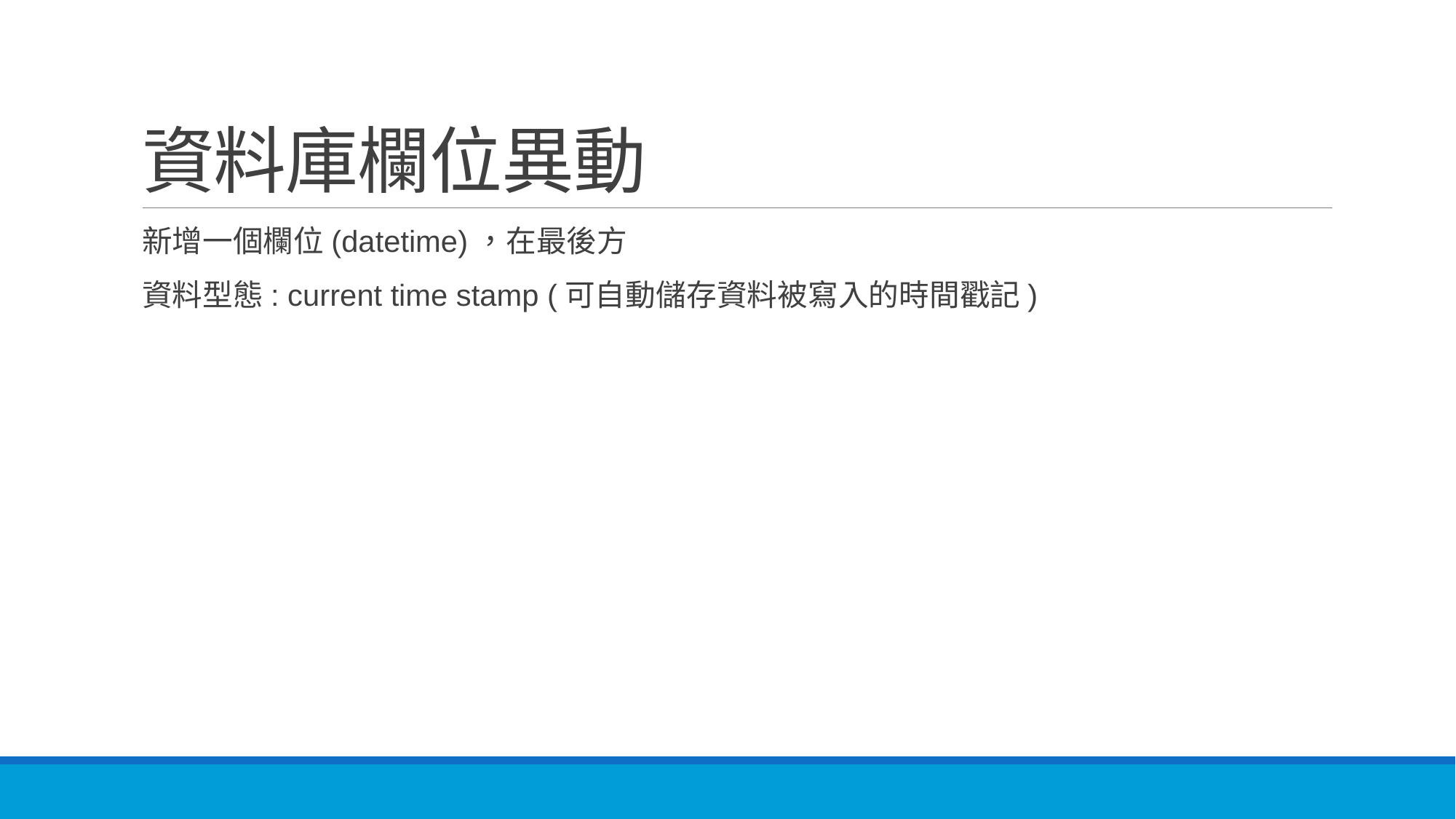

# 資料庫欄位異動
新增一個欄位(datetime)，在最後方
資料型態: current time stamp (可自動儲存資料被寫入的時間戳記)